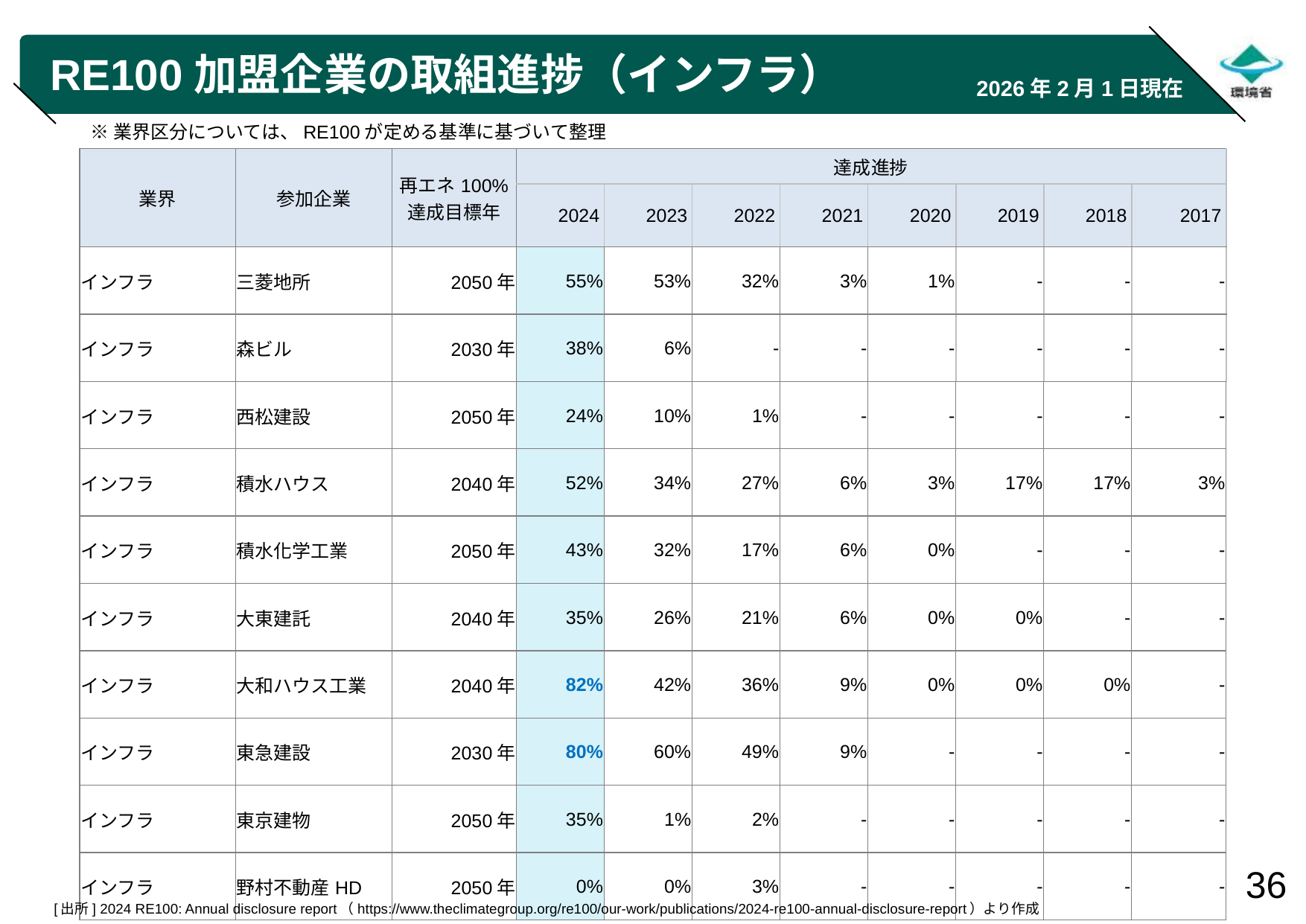

# RE100加盟企業の取組進捗（インフラ）
2026年2月1日現在
※業界区分については、RE100が定める基準に基づいて整理
| 業界 | 参加企業 | 再エネ100% 達成目標年 | 達成進捗 |  |  |  |  |  |  |  |
| --- | --- | --- | --- | --- | --- | --- | --- | --- | --- | --- |
|  |  |  | 2024 | 2023 | 2022 | 2021 | 2020 | 2019 | 2018 | 2017 |
| インフラ | 三菱地所 | 2050年 | 55% | 53% | 32% | 3% | 1% | - | - | - |
| インフラ | 森ビル | 2030年 | 38% | 6% | - | - | - | - | - | - |
| インフラ | 西松建設 | 2050年 | 24% | 10% | 1% | - | - | - | - | - |
| インフラ | 積水ハウス | 2040年 | 52% | 34% | 27% | 6% | 3% | 17% | 17% | 3% |
| インフラ | 積水化学工業 | 2050年 | 43% | 32% | 17% | 6% | 0% | - | - | - |
| インフラ | 大東建託 | 2040年 | 35% | 26% | 21% | 6% | 0% | 0% | ‐ | ‐ |
| インフラ | 大和ハウス工業 | 2040年 | 82% | 42% | 36% | 9% | 0% | 0% | 0% | ‐ |
| インフラ | 東急建設 | 2030年 | 80% | 60% | 49% | 9% | - | - | - | - |
| インフラ | 東京建物 | 2050年 | 35% | 1% | 2% | - | - | - | - | - |
| インフラ | 野村不動産HD | 2050年 | 0% | 0% | 3% | - | - | - | - | - |
|  |
| --- |
[出所] 2024 RE100: Annual disclosure report（https://www.theclimategroup.org/re100/our-work/publications/2024-re100-annual-disclosure-report）より作成